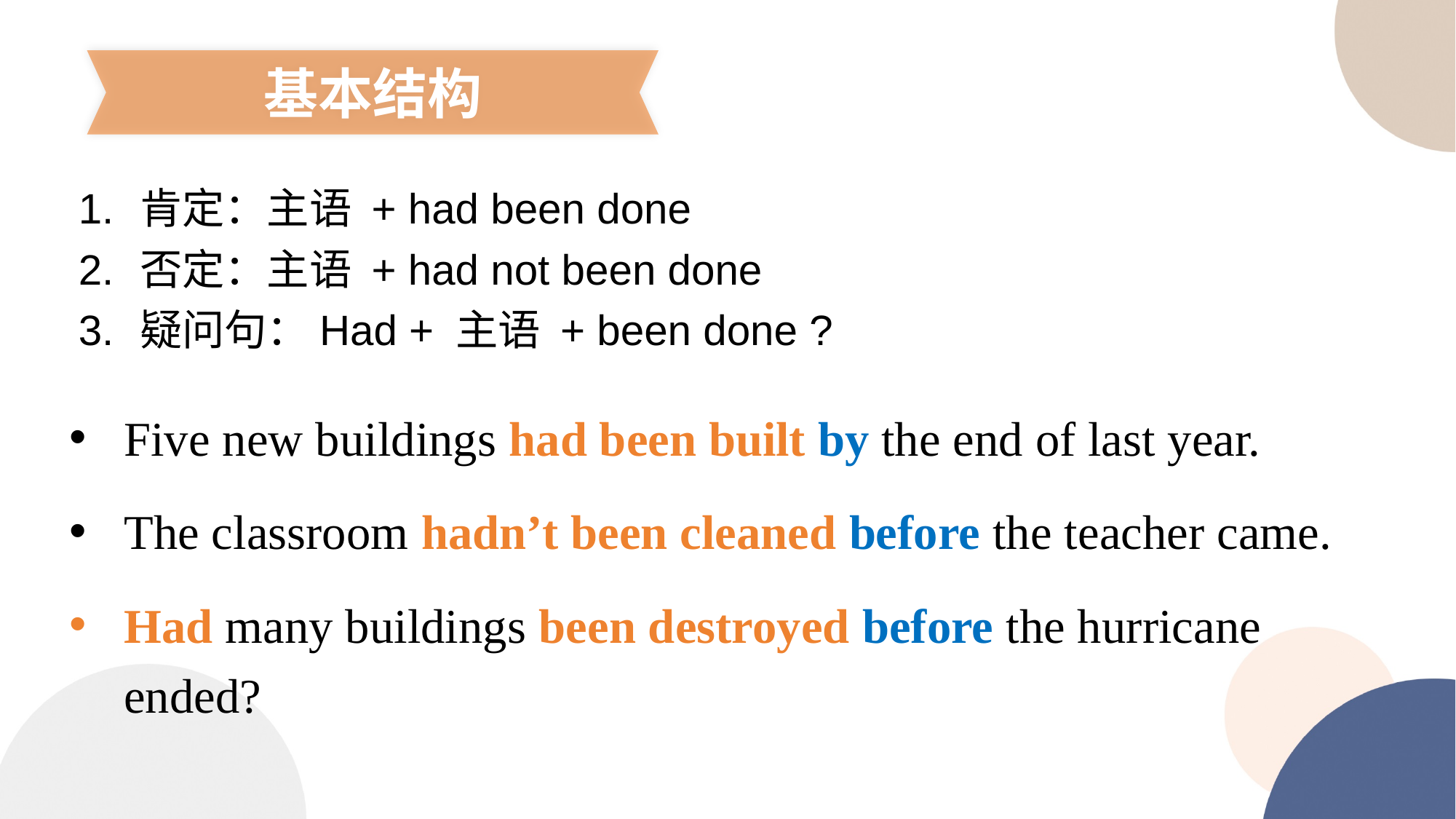

基本结构
肯定：主语 + had been done
否定：主语 + had not been done
疑问句：Had + 主语 + been done ?
Five new buildings had been built by the end of last year.
The classroom hadn’t been cleaned before the teacher came.
Had many buildings been destroyed before the hurricane ended?